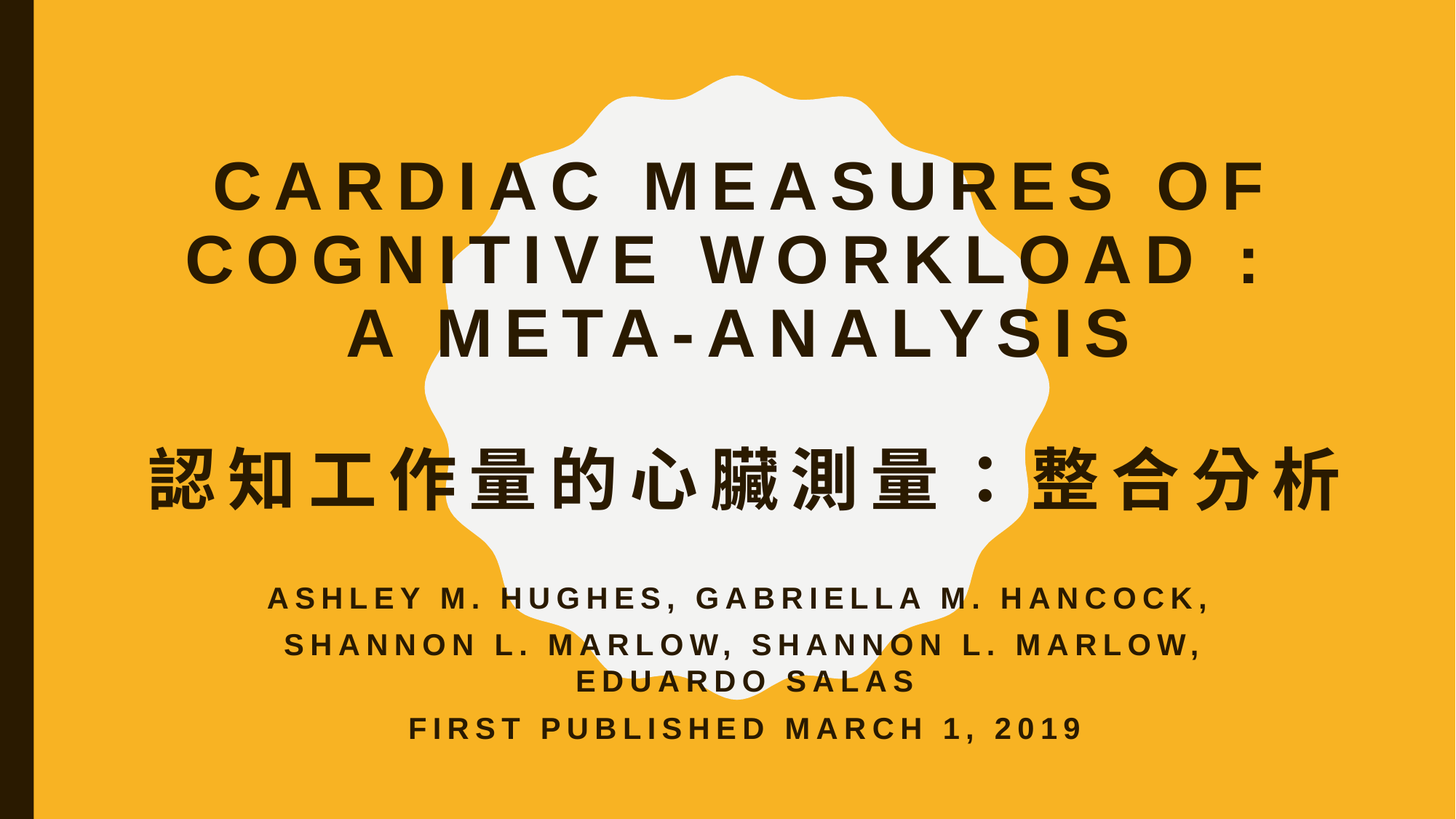

# Cardiac Measures of Cognitive Workload : A Meta-Analysis 認知工作量的心臟測量：整合分析
Ashley M. Hughes, Gabriella M. Hancock,
Shannon L. Marlow, Shannon L. Marlow, Eduardo Salas
First Published March 1, 2019